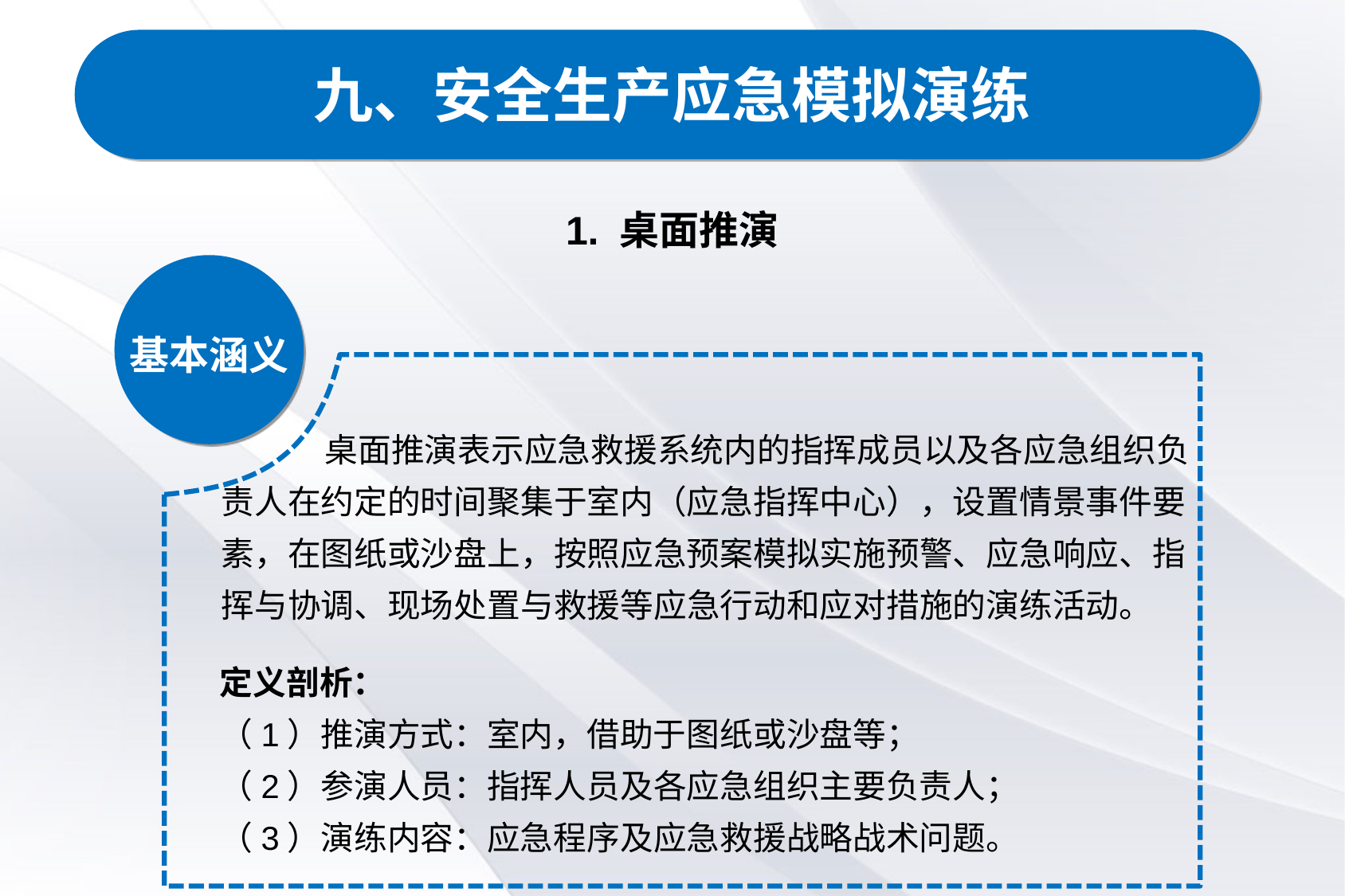

九、安全生产应急模拟演练
# 1. 桌面推演

基本涵义

             桌面推演表示应急救援系统内的指挥成员以及各应急组织负责人在约定的时间聚集于室内（应急指挥中心），设置情景事件要素，在图纸或沙盘上，按照应急预案模拟实施预警、应急响应、指挥与协调、现场处置与救援等应急行动和应对措施的演练活动。

定义剖析：
（1）推演方式：室内，借助于图纸或沙盘等；
（2）参演人员：指挥人员及各应急组织主要负责人；
（3）演练内容：应急程序及应急救援战略战术问题。